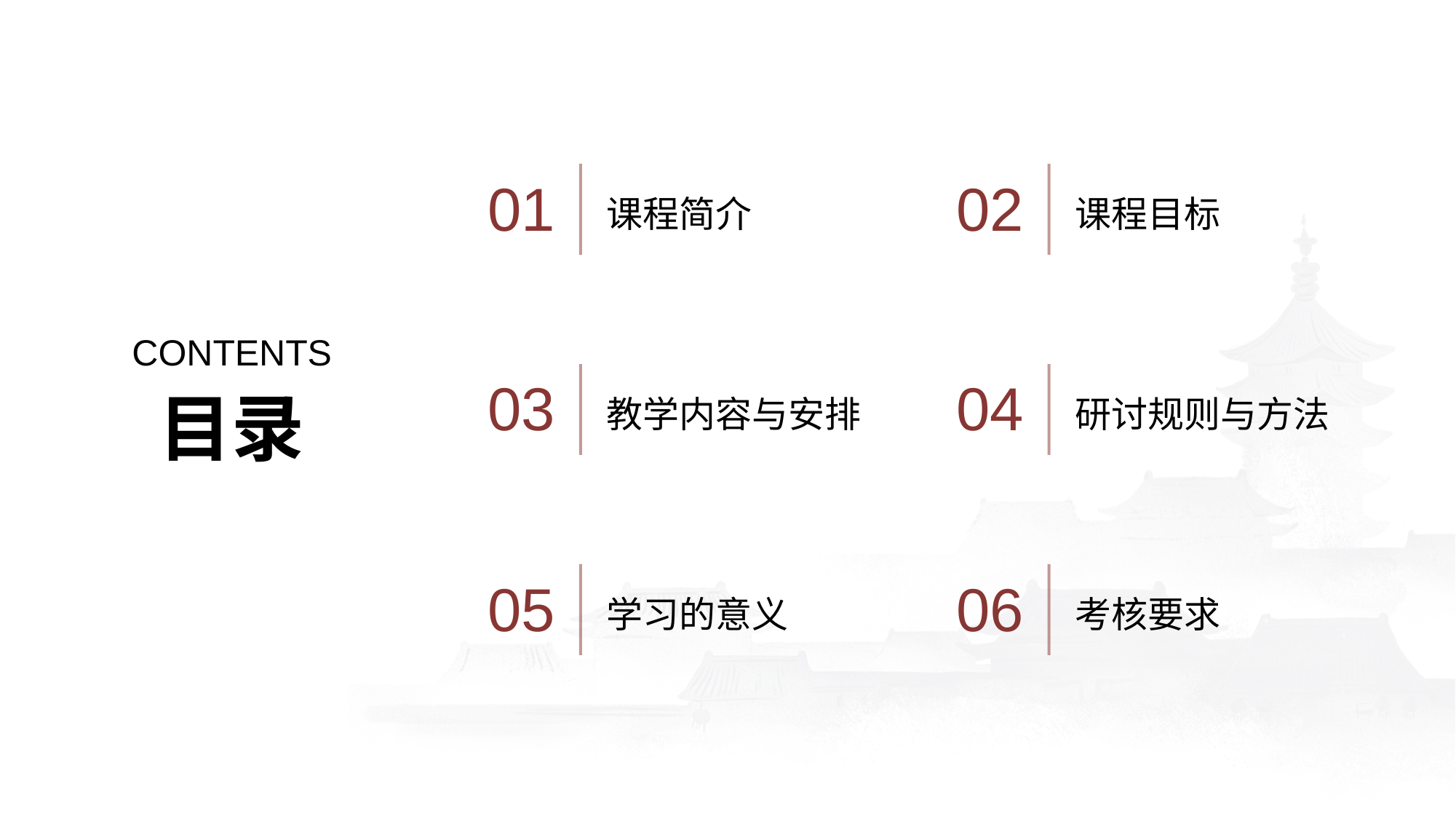

课程简介
课程目标

01
02
CONTENTS
教学内容与安排
研讨规则与方法

03
04
目录
学习的意义
考核要求

05
06